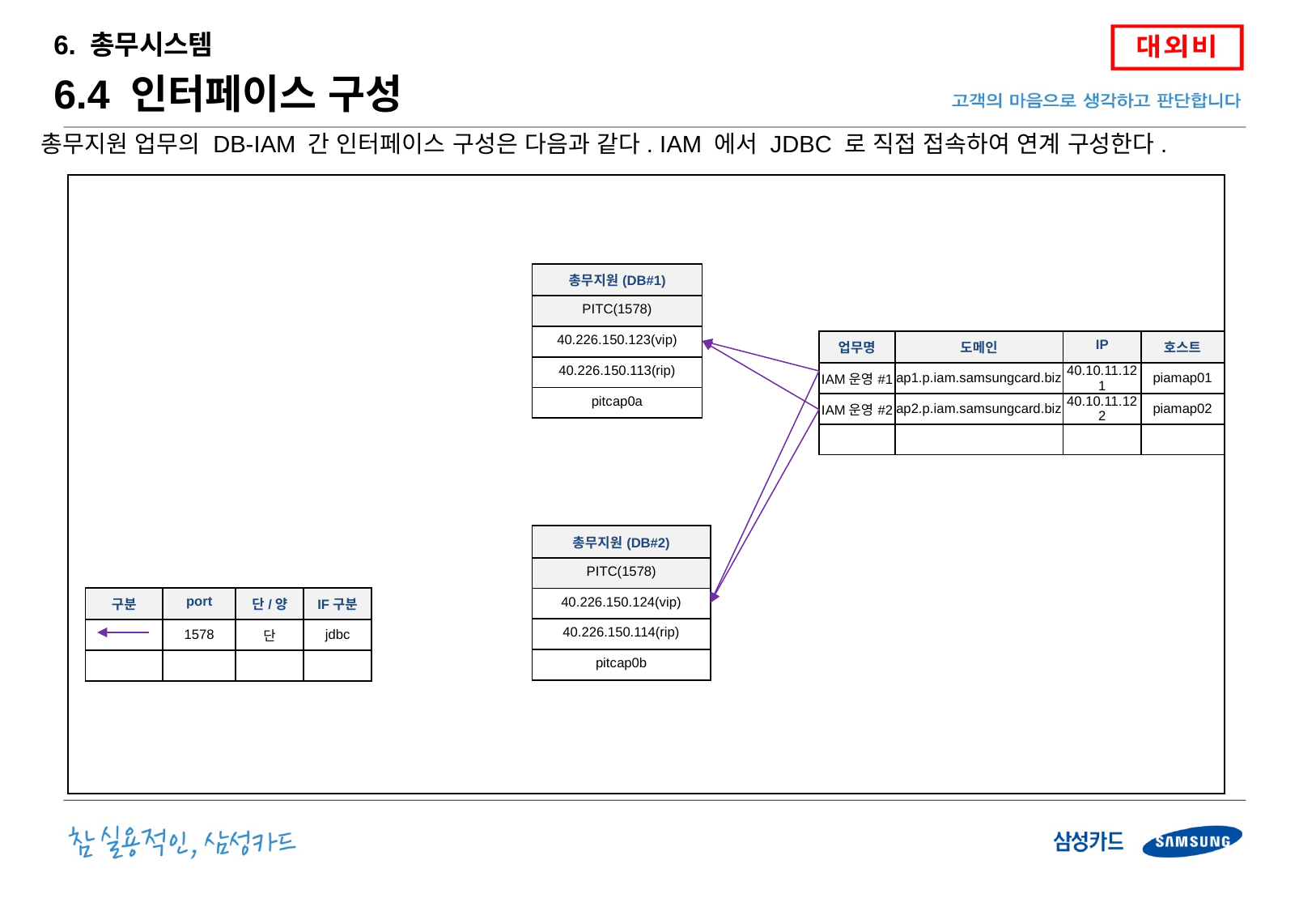

6. 총무시스템
6.4 인터페이스 구성
총무지원 업무의 DB-IAM 간 인터페이스 구성은 다음과 같다. IAM 에서 JDBC 로 직접 접속하여 연계 구성한다.

| 총무지원(DB#1) |
| --- |
| PITC(1578) |
| 40.226.150.123(vip) |
| 40.226.150.113(rip) |
| pitcap0a |
| 업무명 | 도메인 | IP | 호스트 |
| --- | --- | --- | --- |
| IAM운영#1 | ap1.p.iam.samsungcard.biz | 40.10.11.121 | piamap01 |
| IAM운영#2 | ap2.p.iam.samsungcard.biz | 40.10.11.122 | piamap02 |
|  |  |  |  |
| 총무지원(DB#2) |
| --- |
| PITC(1578) |
| 40.226.150.124(vip) |
| 40.226.150.114(rip) |
| pitcap0b |
| 구분 | port | 단/양 | IF구분 |
| --- | --- | --- | --- |
|  | 1578 | 단 | jdbc |
|  |  |  |  |